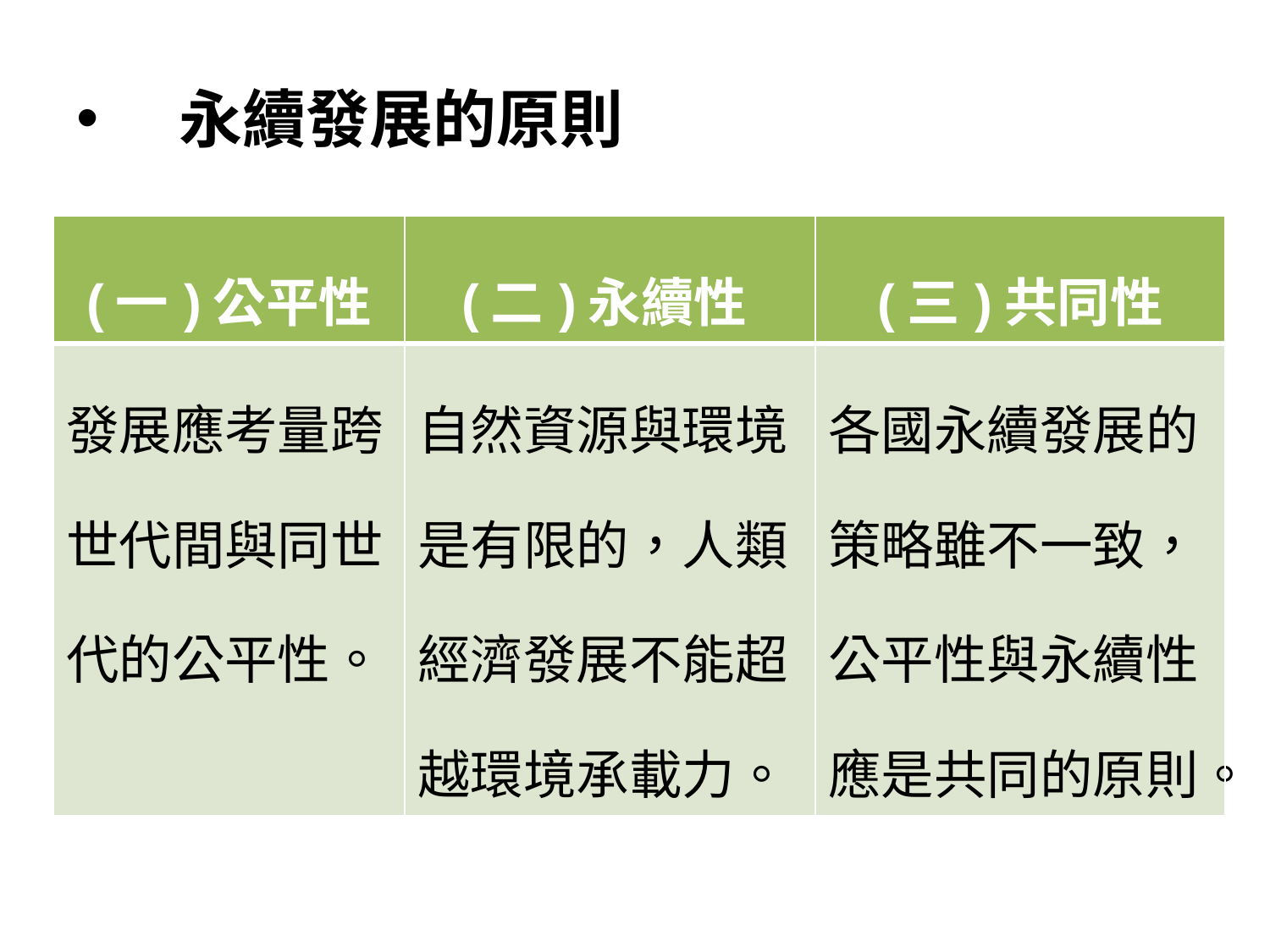

# 永續發展的原則
| (一)公平性 | (二)永續性 | (三)共同性 |
| --- | --- | --- |
| 發展應考量跨世代間與同世代的公平性。 | 自然資源與環境是有限的，人類經濟發展不能超越環境承載力。 | 各國永續發展的策略雖不一致，公平性與永續性應是共同的原則。 |